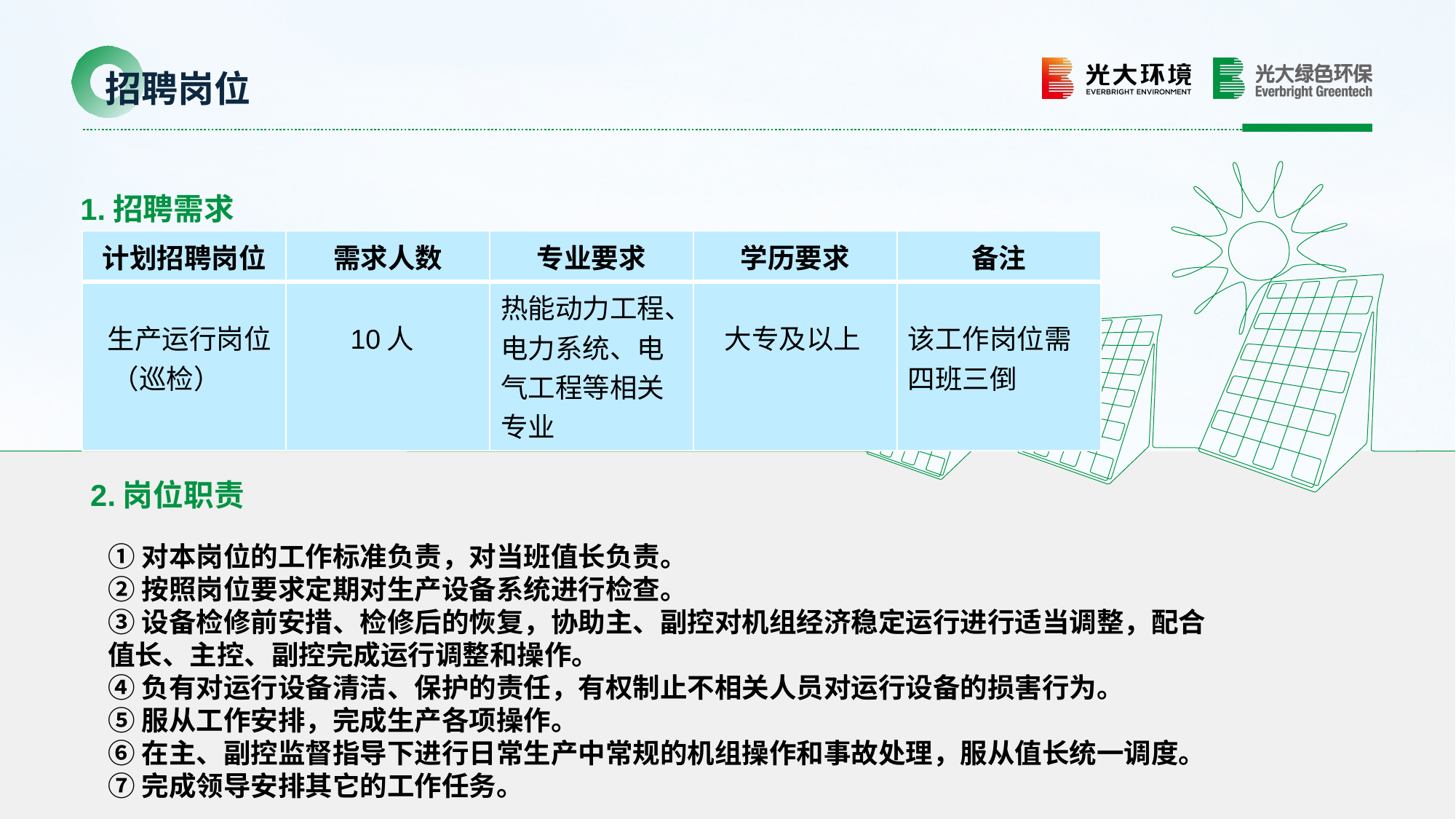

招聘岗位

1.招聘需求
   2
| 计划招聘岗位 | 需求人数 | 专业要求 | 学历要求 | 备注 |
| --- | --- | --- | --- | --- |
| 生产运行岗位 （巡检） | 10人 | 热能动力工程、电力系统、电气工程等相关专业 | 大专及以上 | 该工作岗位需四班三倒 |

2.岗位职责
①对本岗位的工作标准负责，对当班值长负责。
②按照岗位要求定期对生产设备系统进行检查。
③设备检修前安措、检修后的恢复，协助主、副控对机组经济稳定运行进行适当调整，配合值长、主控、副控完成运行调整和操作。
④负有对运行设备清洁、保护的责任，有权制止不相关人员对运行设备的损害行为。
⑤服从工作安排，完成生产各项操作。
⑥在主、副控监督指导下进行日常生产中常规的机组操作和事故处理，服从值长统一调度。
⑦完成领导安排其它的工作任务。